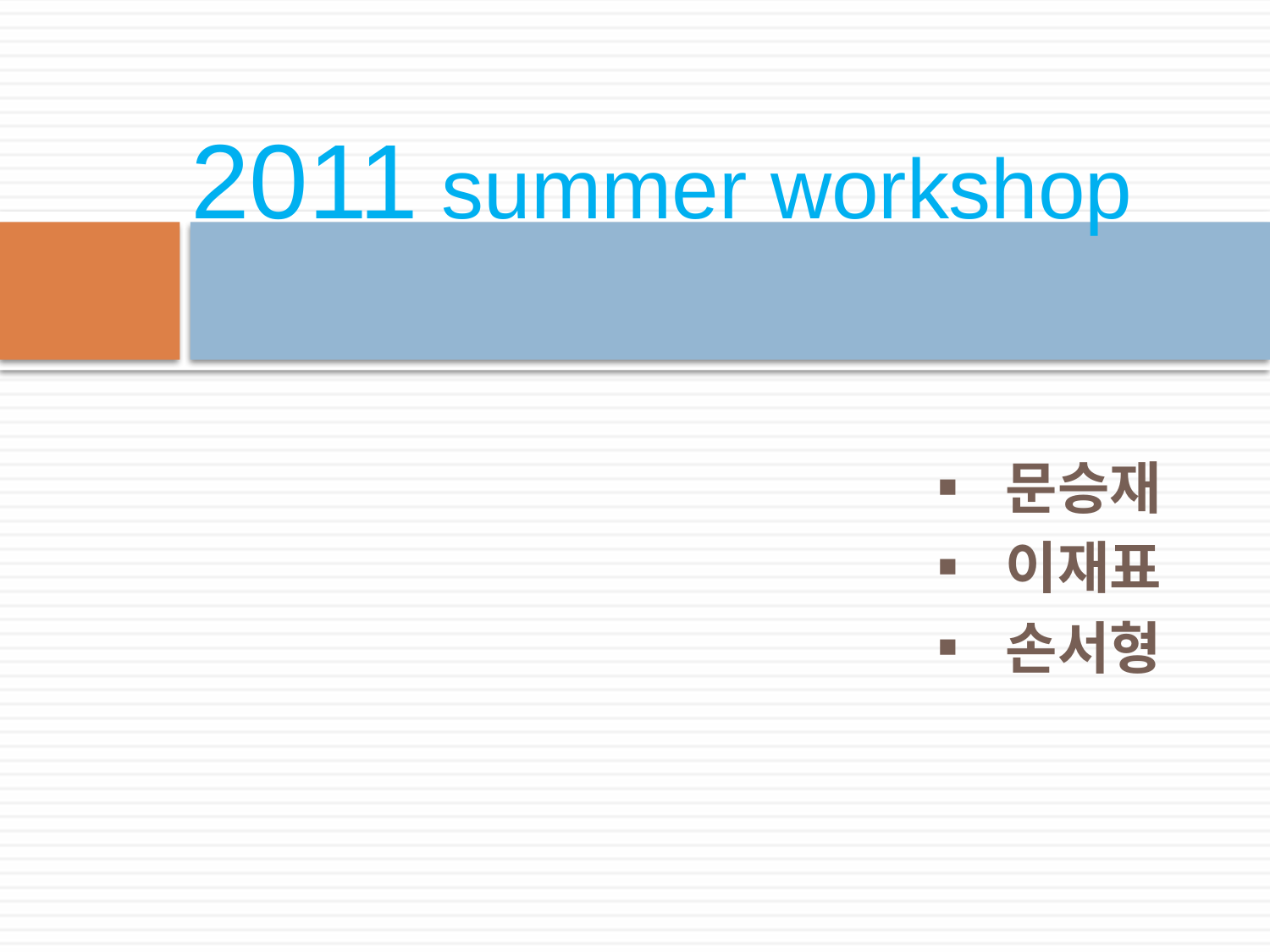

# 2011 summer workshop
▪ 문승재
▪ 이재표
▪ 손서형